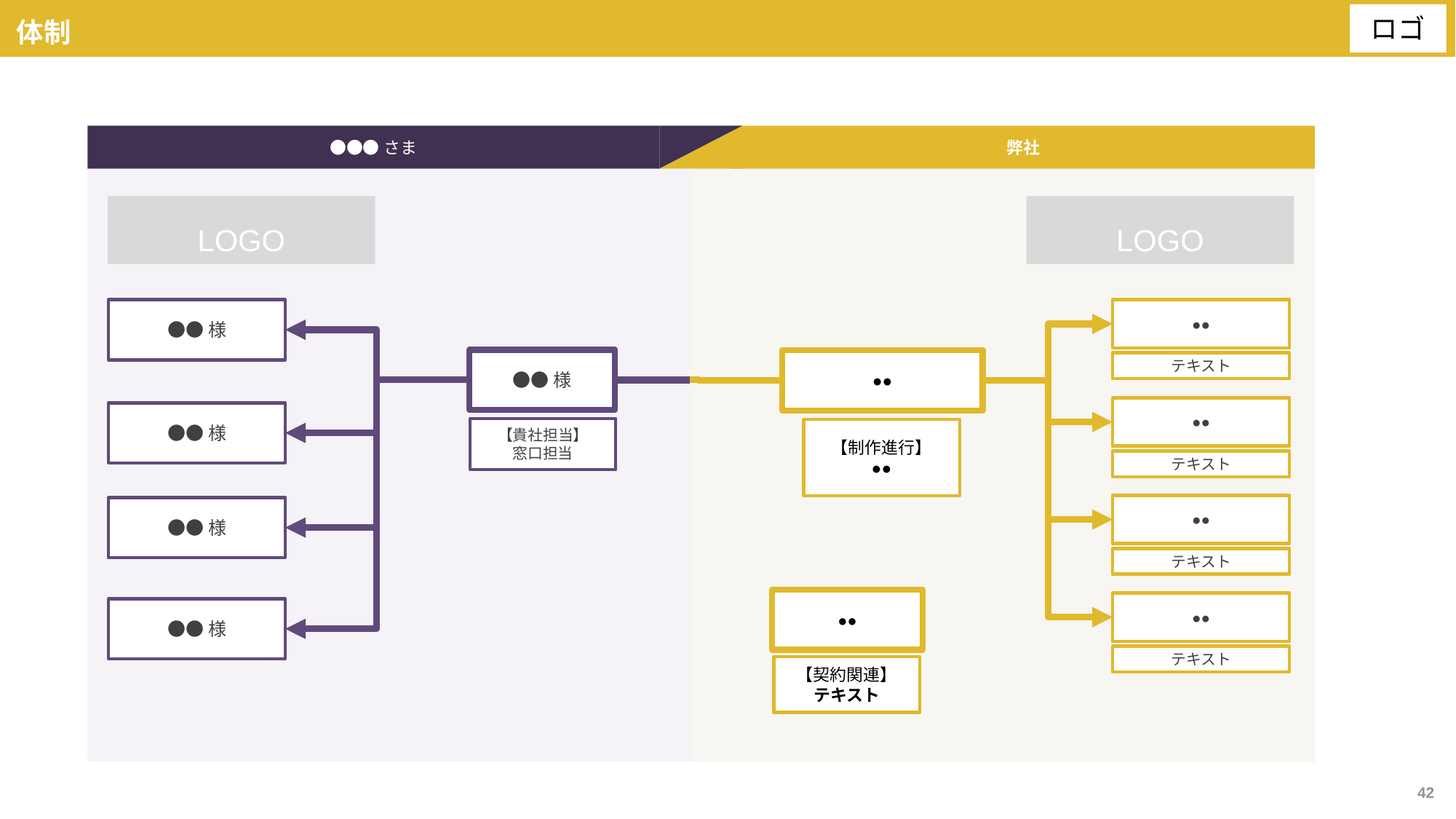

体制
●●●さま

弊社

LOGO
LOGO
●●様
●●様
●●様
●●様
●●
テキスト
●●
テキスト
●●
テキスト
●●
テキスト
●●様
●●
【制作進行】
●●
【貴社担当】
窓口担当
●●
【契約関連】
テキスト
42